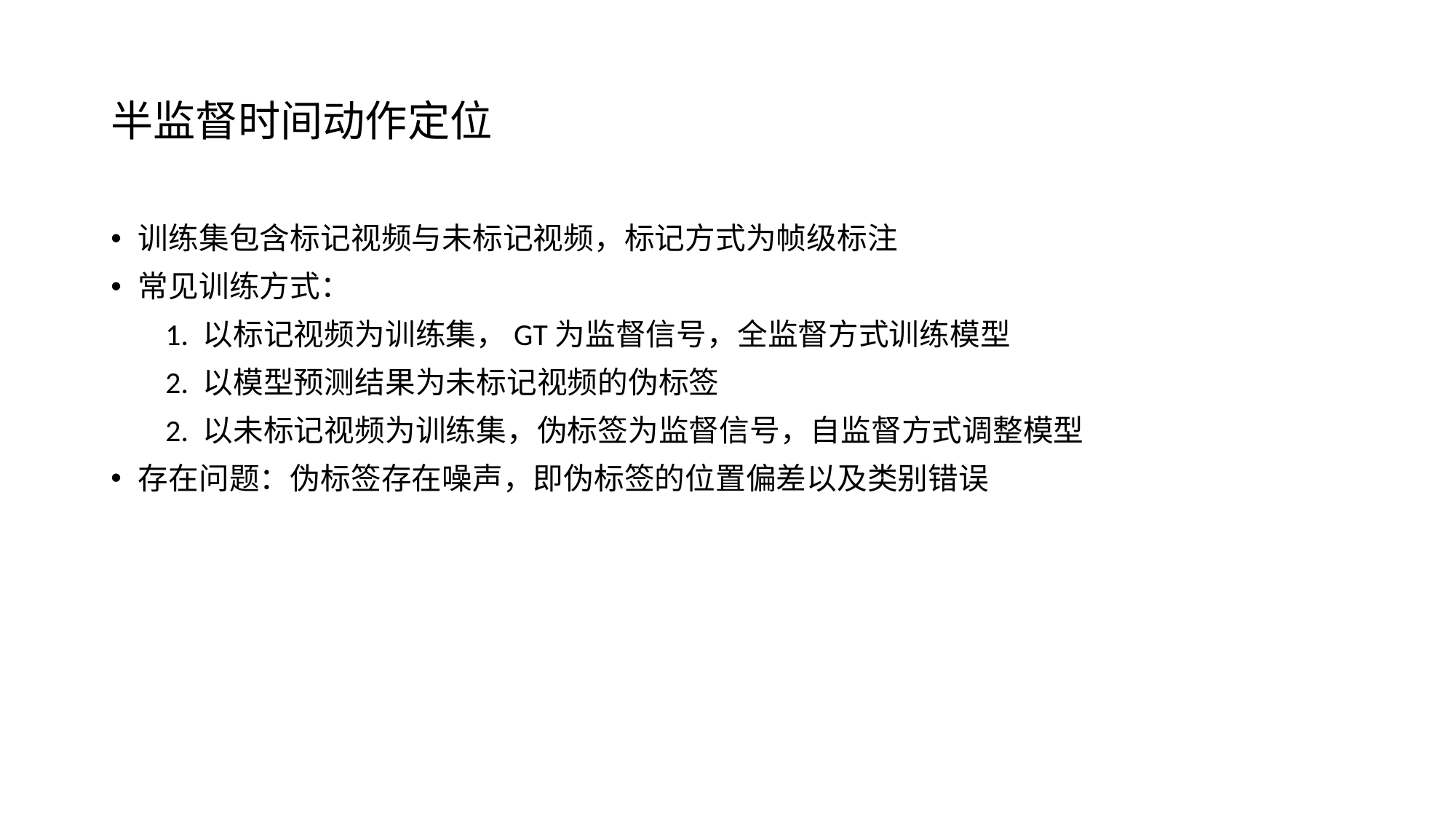

# 半监督时间动作定位
训练集包含标记视频与未标记视频，标记方式为帧级标注
常见训练方式：
1. 以标记视频为训练集，GT为监督信号，全监督方式训练模型
2. 以模型预测结果为未标记视频的伪标签
2. 以未标记视频为训练集，伪标签为监督信号，自监督方式调整模型
存在问题：伪标签存在噪声，即伪标签的位置偏差以及类别错误